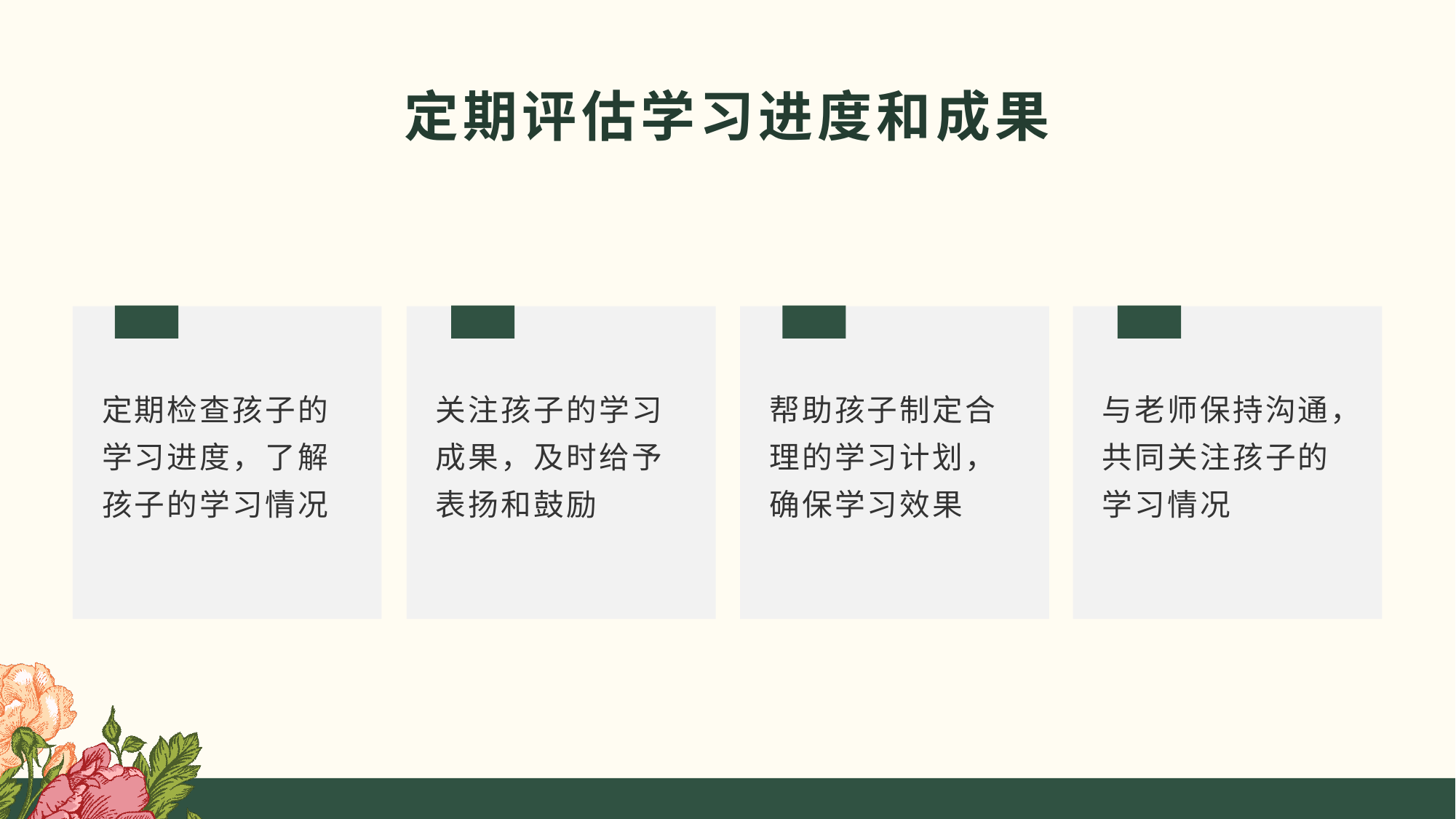

定期评估学习进度和成果

定期检查孩子的学习进度，了解孩子的学习情况
关注孩子的学习成果，及时给予表扬和鼓励
帮助孩子制定合理的学习计划，确保学习效果
与老师保持沟通，共同关注孩子的学习情况